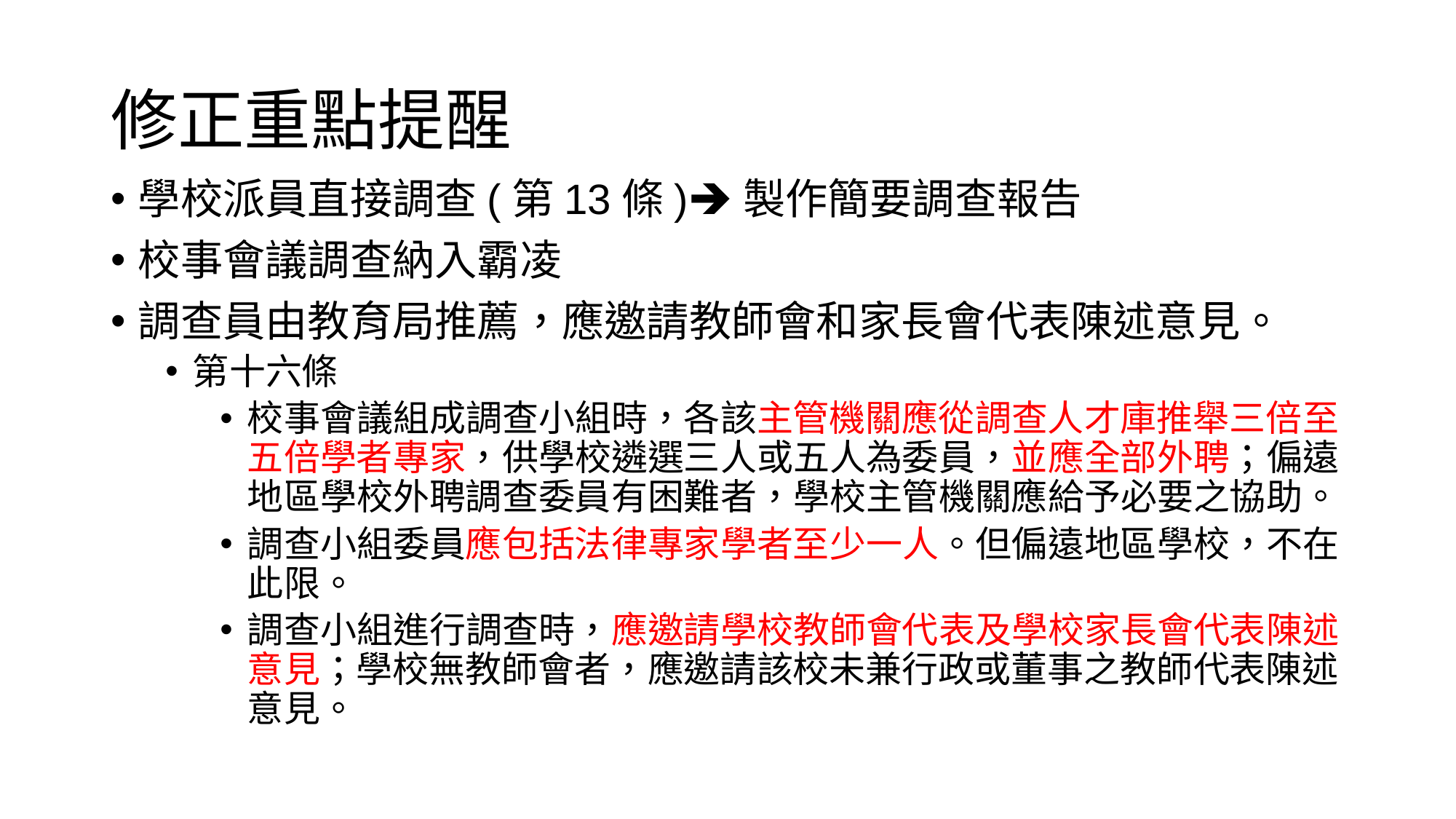

# 修正重點提醒
學校派員直接調查(第13條)🡺製作簡要調查報告
校事會議調查納入霸凌
調查員由教育局推薦，應邀請教師會和家長會代表陳述意見。
第十六條
校事會議組成調查小組時，各該主管機關應從調查人才庫推舉三倍至五倍學者專家，供學校遴選三人或五人為委員，並應全部外聘；偏遠地區學校外聘調查委員有困難者，學校主管機關應給予必要之協助。
調查小組委員應包括法律專家學者至少一人。但偏遠地區學校，不在此限。
調查小組進行調查時，應邀請學校教師會代表及學校家長會代表陳述意見；學校無教師會者，應邀請該校未兼行政或董事之教師代表陳述意見。